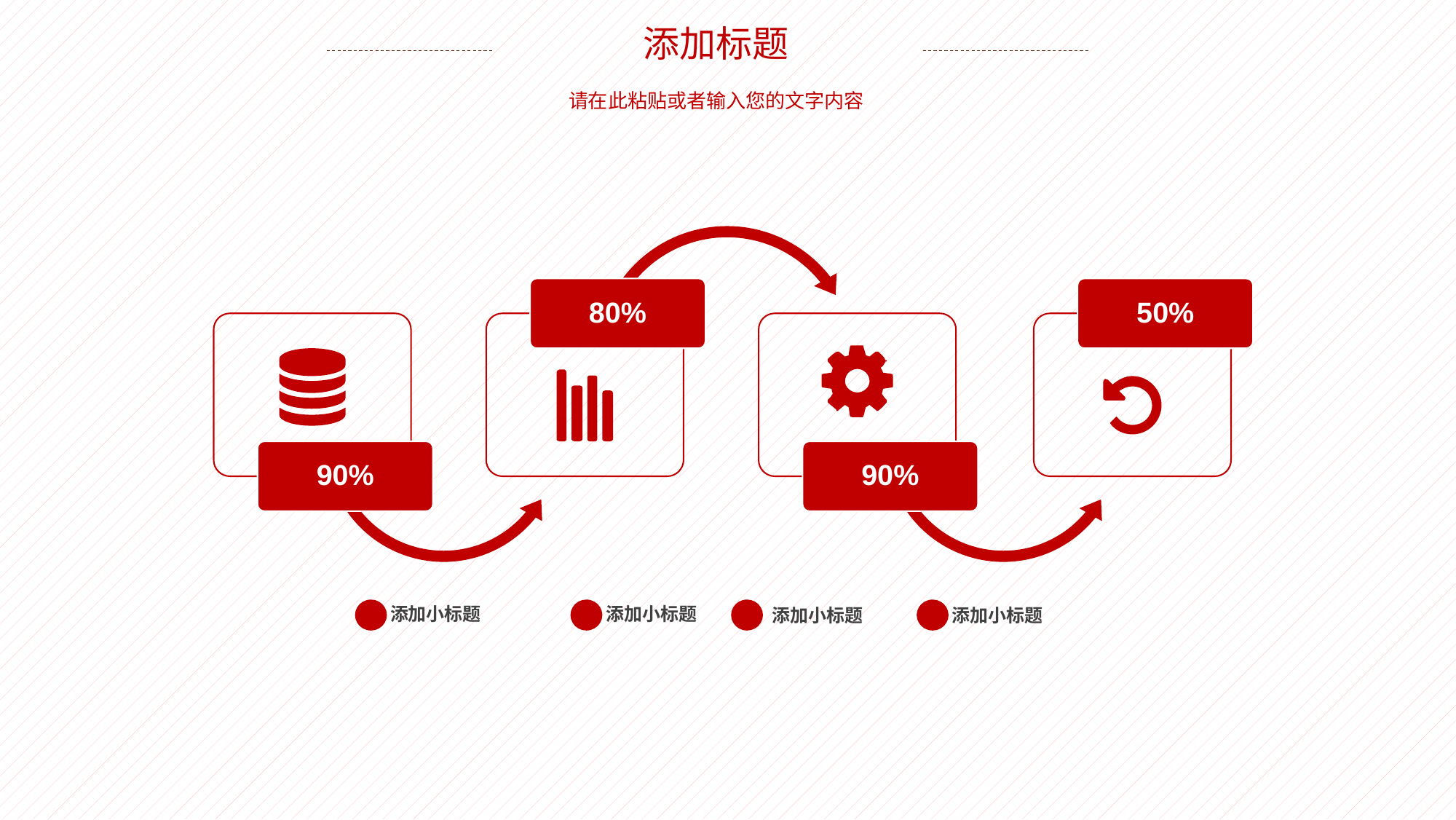

添加标题
请在此粘贴或者输入您的文字内容

80%
50%

90%
90%

添加小标题
添加小标题
添加小标题
添加小标题